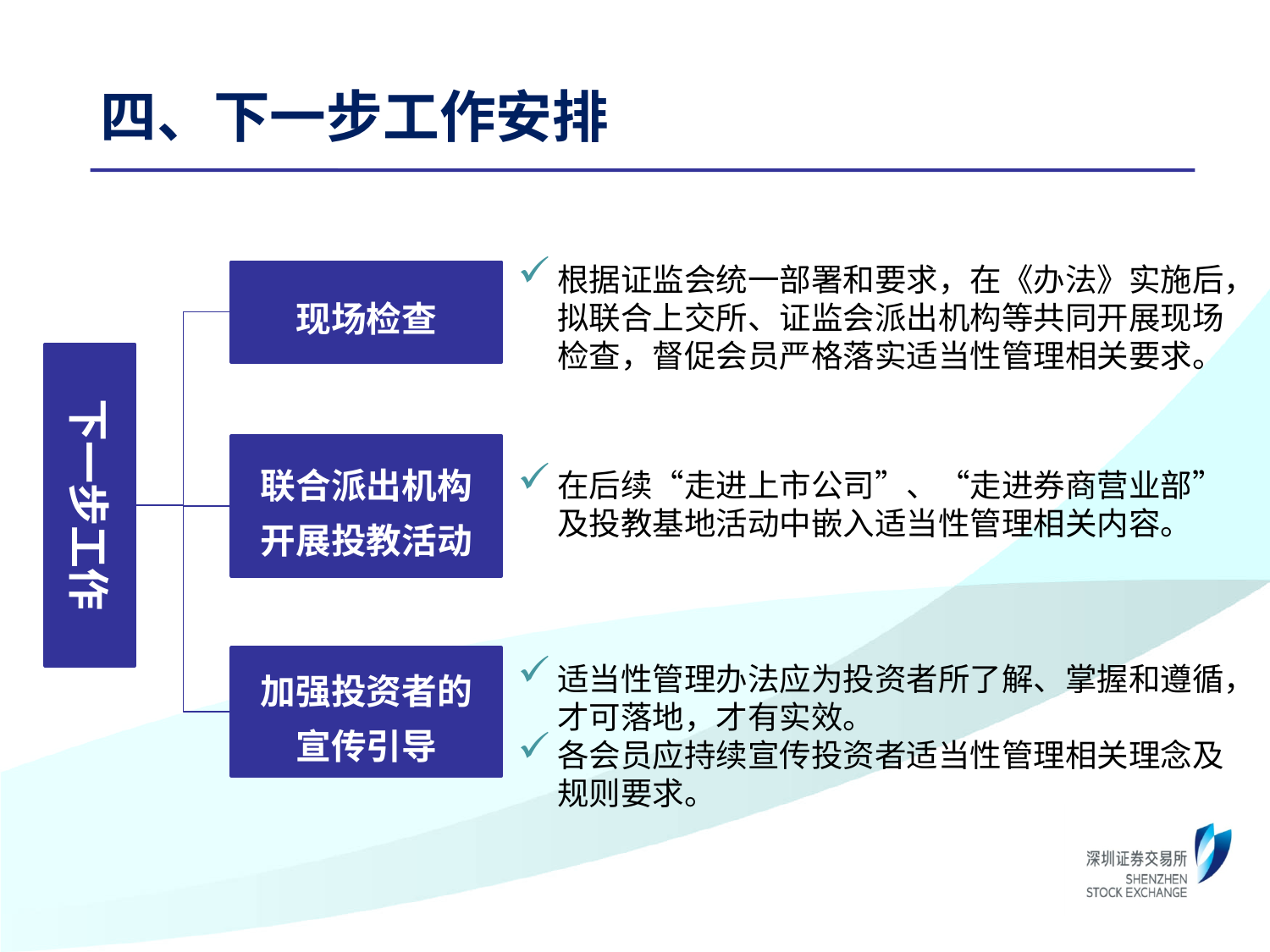

四、下一步工作安排

根据证监会统一部署和要求，在《办法》实施后，拟联合上交所、证监会派出机构等共同开展现场检查，督促会员严格落实适当性管理相关要求。
现场检查
下一步工作
联合派出机构开展投教活动
在后续“走进上市公司”、“走进券商营业部”及投教基地活动中嵌入适当性管理相关内容。
加强投资者的宣传引导
适当性管理办法应为投资者所了解、掌握和遵循，才可落地，才有实效。
各会员应持续宣传投资者适当性管理相关理念及规则要求。